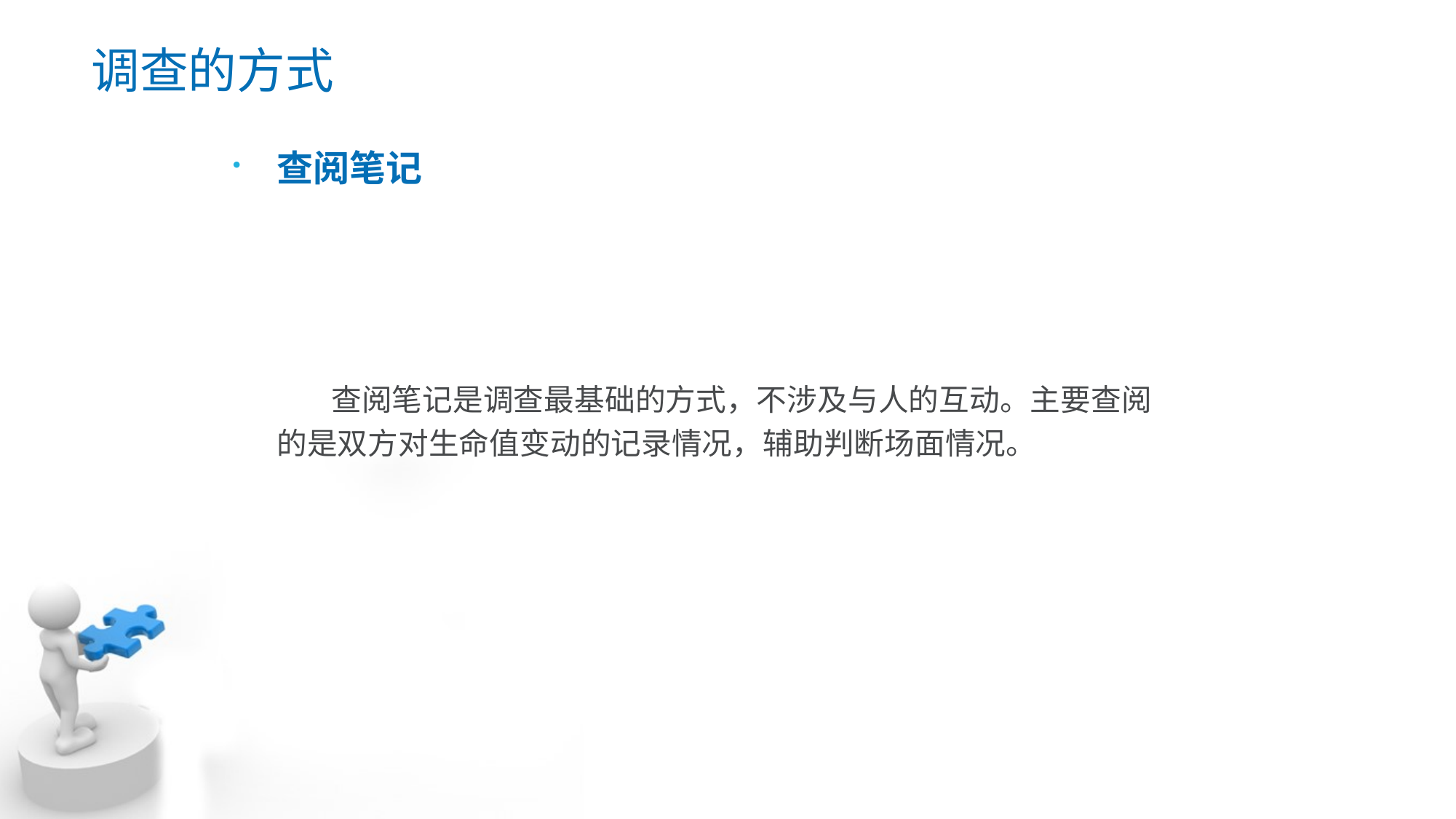

# 调查的方式
查阅笔记

       查阅笔记是调查最基础的方式，不涉及与人的互动。主要查阅的是双方对生命值变动的记录情况，辅助判断场面情况。